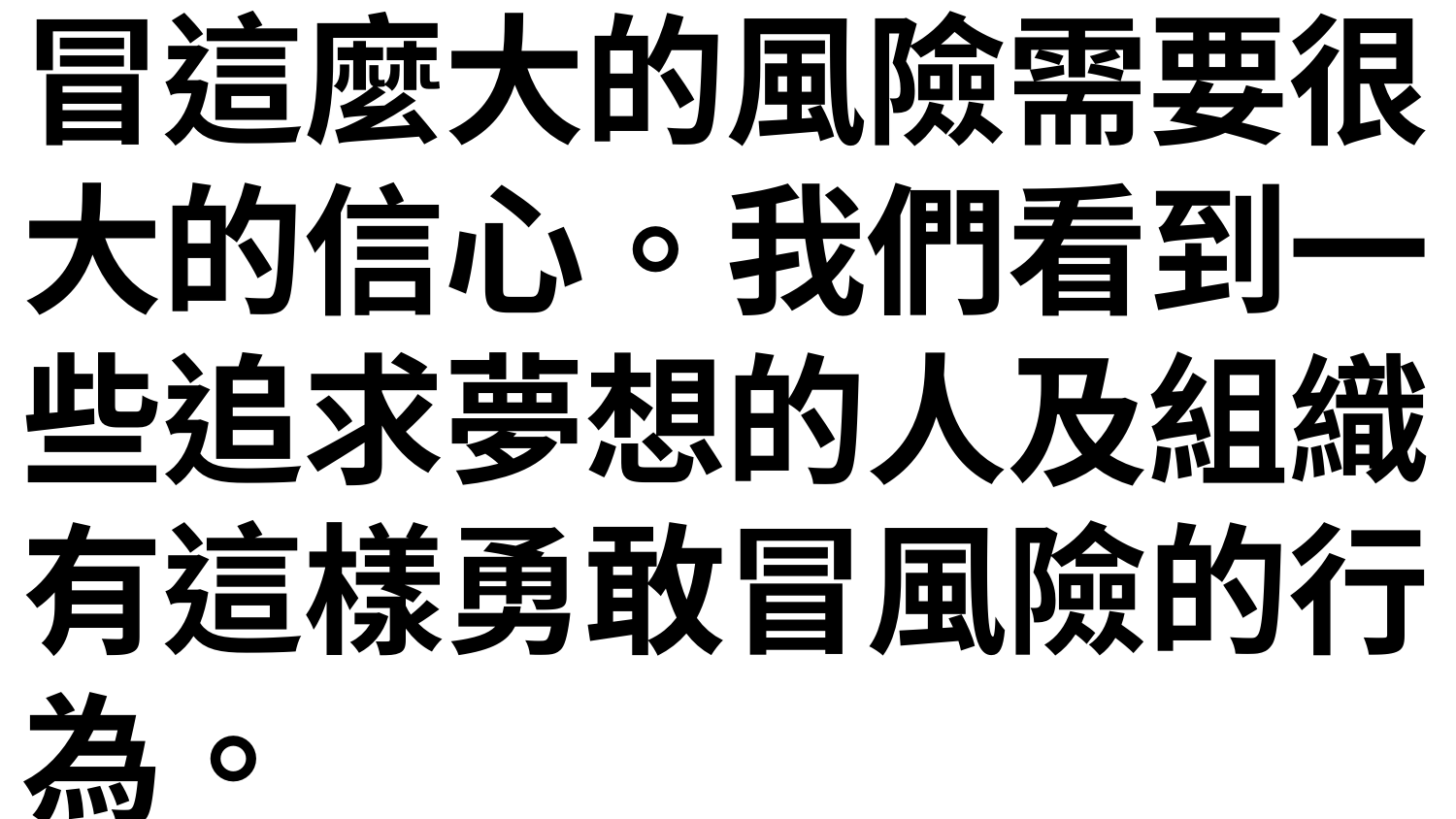

冒這麼大的風險需要很大的信心。我們看到一些追求夢想的人及組織有這樣勇敢冒風險的行為。